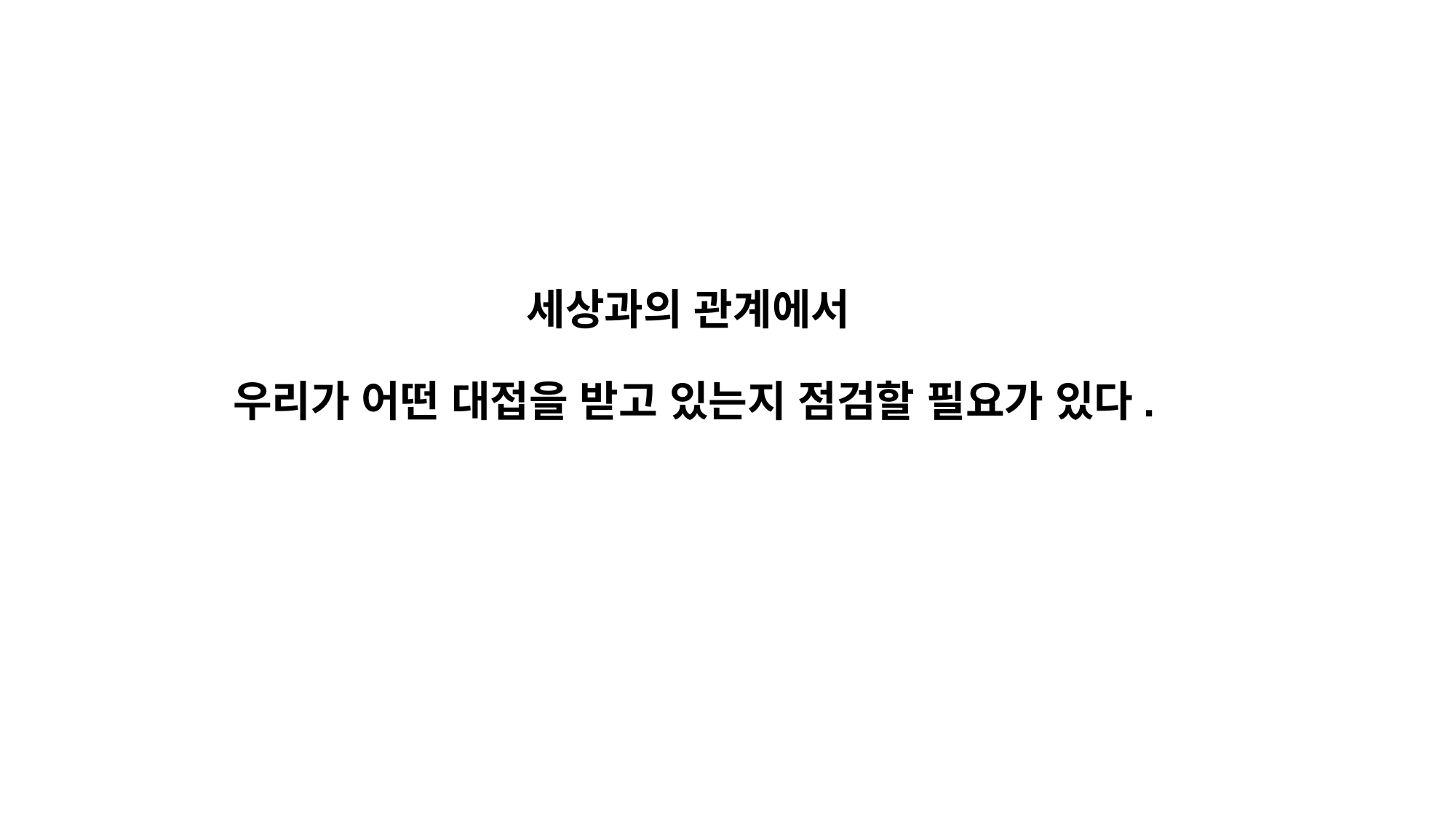

세상과의 관계에서
우리가 어떤 대접을 받고 있는지 점검할 필요가 있다.